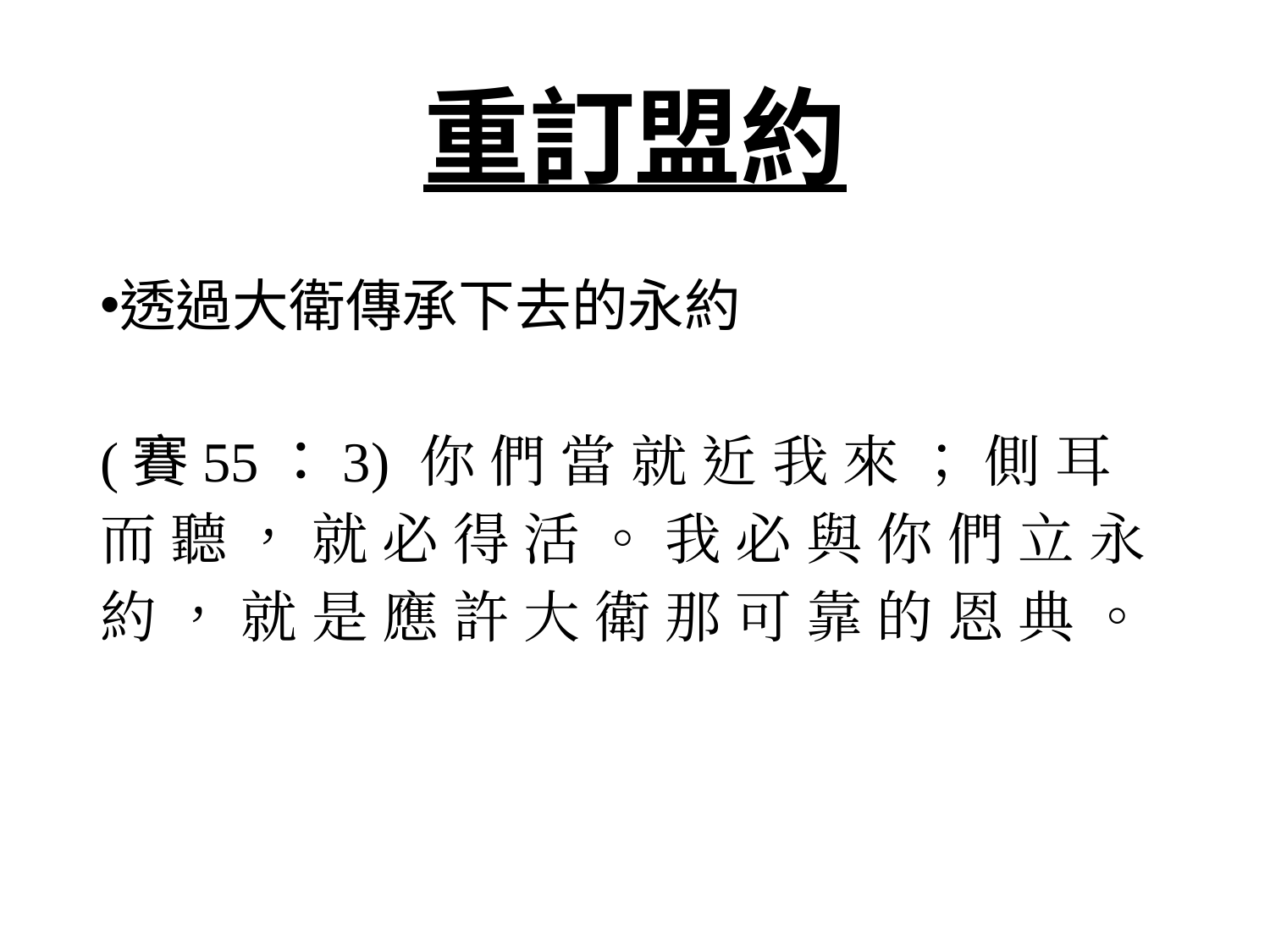

# 重訂盟約
透過大衛傳承下去的永約

(賽55：3) 你 們 當 就 近 我 來 ； 側 耳 而 聽 ， 就 必 得 活 。 我 必 與 你 們 立 永 約 ， 就 是 應 許 大 衛 那 可 靠 的 恩 典 。